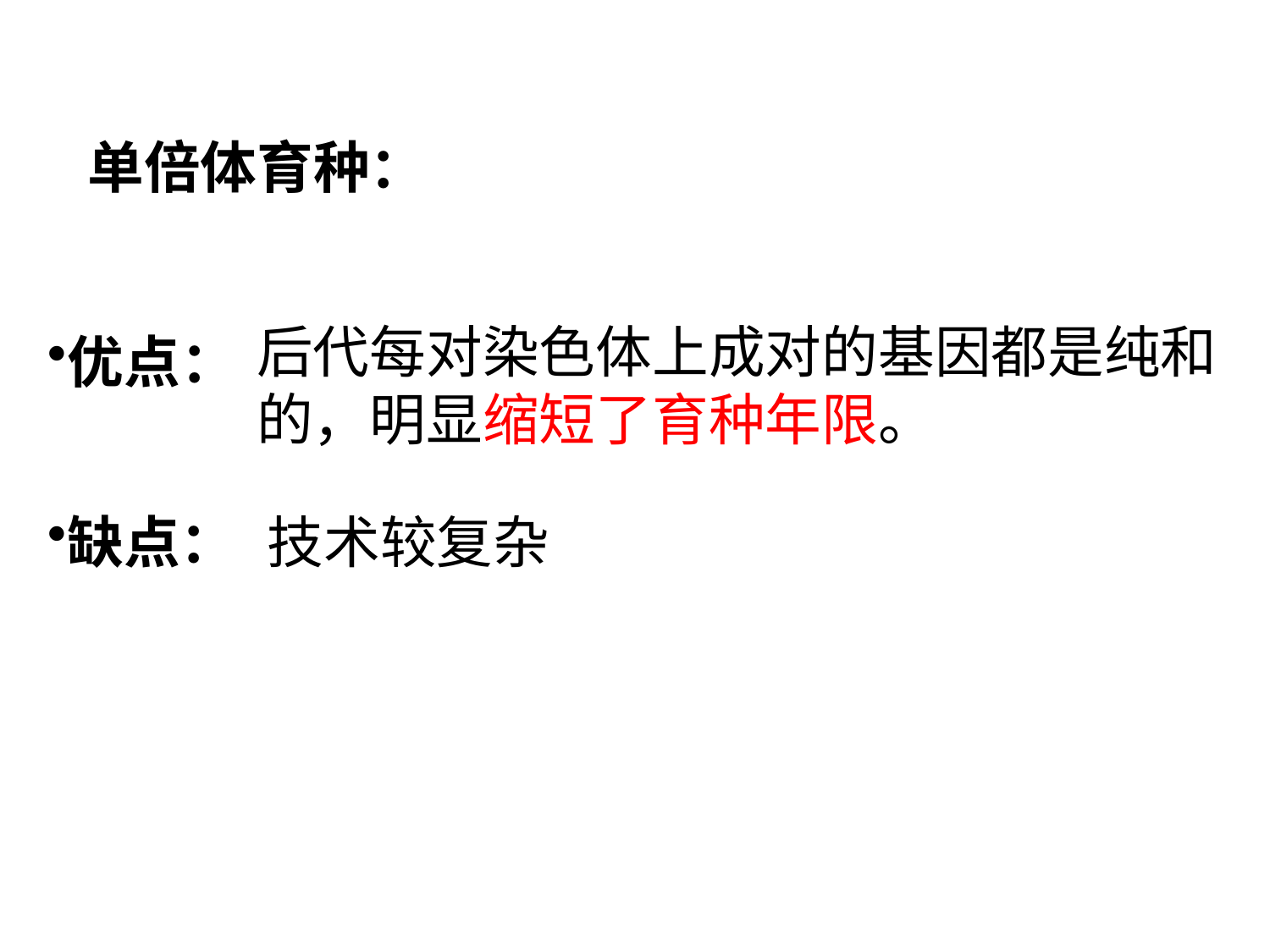

单倍体育种：
后代每对染色体上成对的基因都是纯和的，明显缩短了育种年限。
优点：
缺点：
技术较复杂